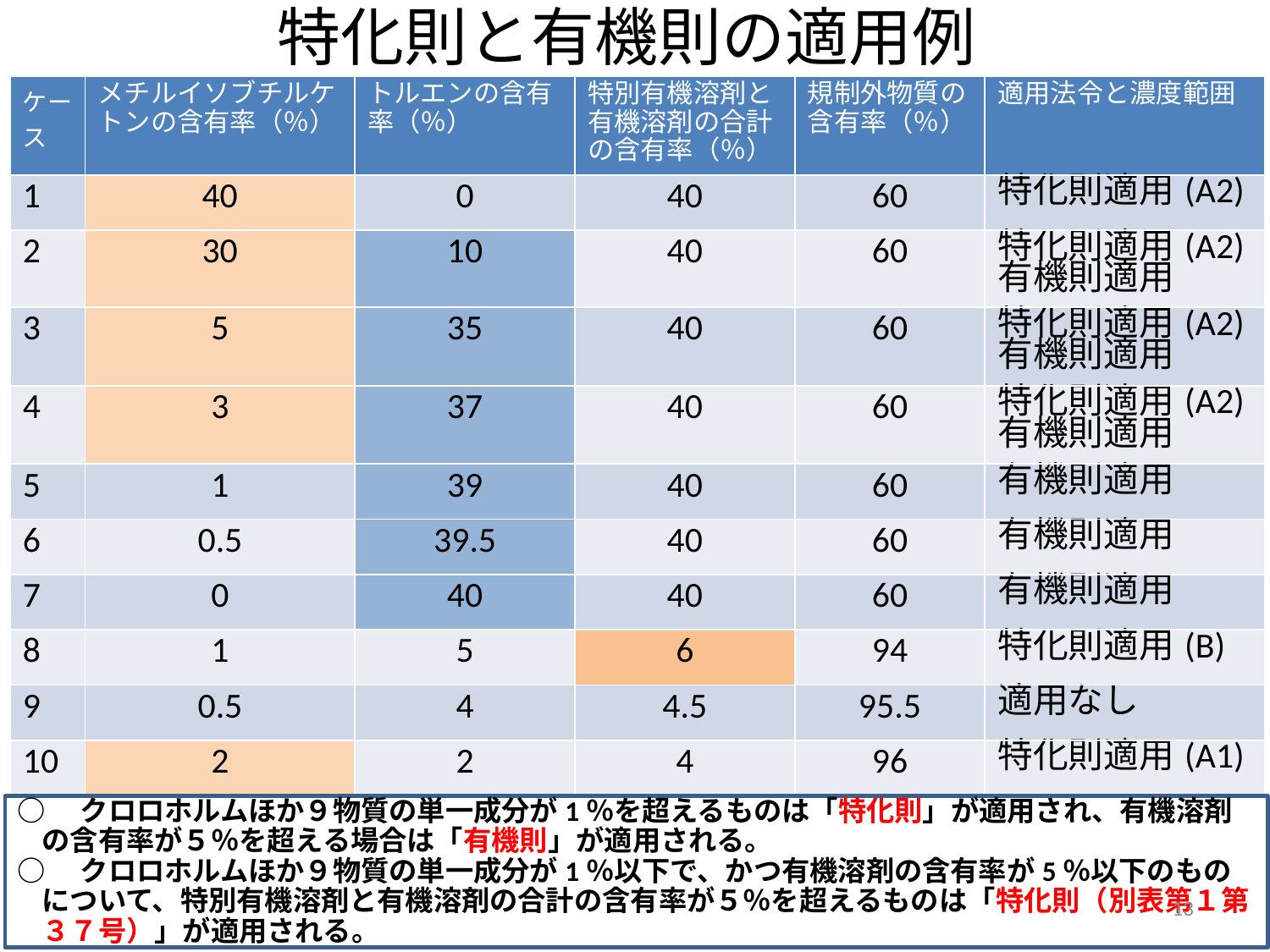

# 特化則と有機則の適用例
| ケース | メチルイソブチルケトンの含有率（％） | トルエンの含有率（％） | 特別有機溶剤と有機溶剤の合計の含有率（％） | 規制外物質の含有率（％） | 適用法令と濃度範囲 |
| --- | --- | --- | --- | --- | --- |
| 1 | 40 | 0 | 40 | 60 | 特化則適用(A2) |
| 2 | 30 | 10 | 40 | 60 | 特化則適用(A2) 有機則適用 |
| 3 | 5 | 35 | 40 | 60 | 特化則適用(A2) 有機則適用 |
| 4 | 3 | 37 | 40 | 60 | 特化則適用(A2) 有機則適用 |
| 5 | 1 | 39 | 40 | 60 | 有機則適用 |
| 6 | 0.5 | 39.5 | 40 | 60 | 有機則適用 |
| 7 | 0 | 40 | 40 | 60 | 有機則適用 |
| 8 | 1 | 5 | 6 | 94 | 特化則適用(B) |
| 9 | 0.5 | 4 | 4.5 | 95.5 | 適用なし |
| 10 | 2 | 2 | 4 | 96 | 特化則適用(A1) |
○　クロロホルムほか９物質の単一成分が1％を超えるものは「特化則」が適用され、有機溶剤の含有率が５％を超える場合は「有機則」が適用される。
○　クロロホルムほか９物質の単一成分が1％以下で、かつ有機溶剤の含有率が5％以下のものについて、特別有機溶剤と有機溶剤の合計の含有率が５％を超えるものは「特化則（別表第１第３７号）」が適用される。
13